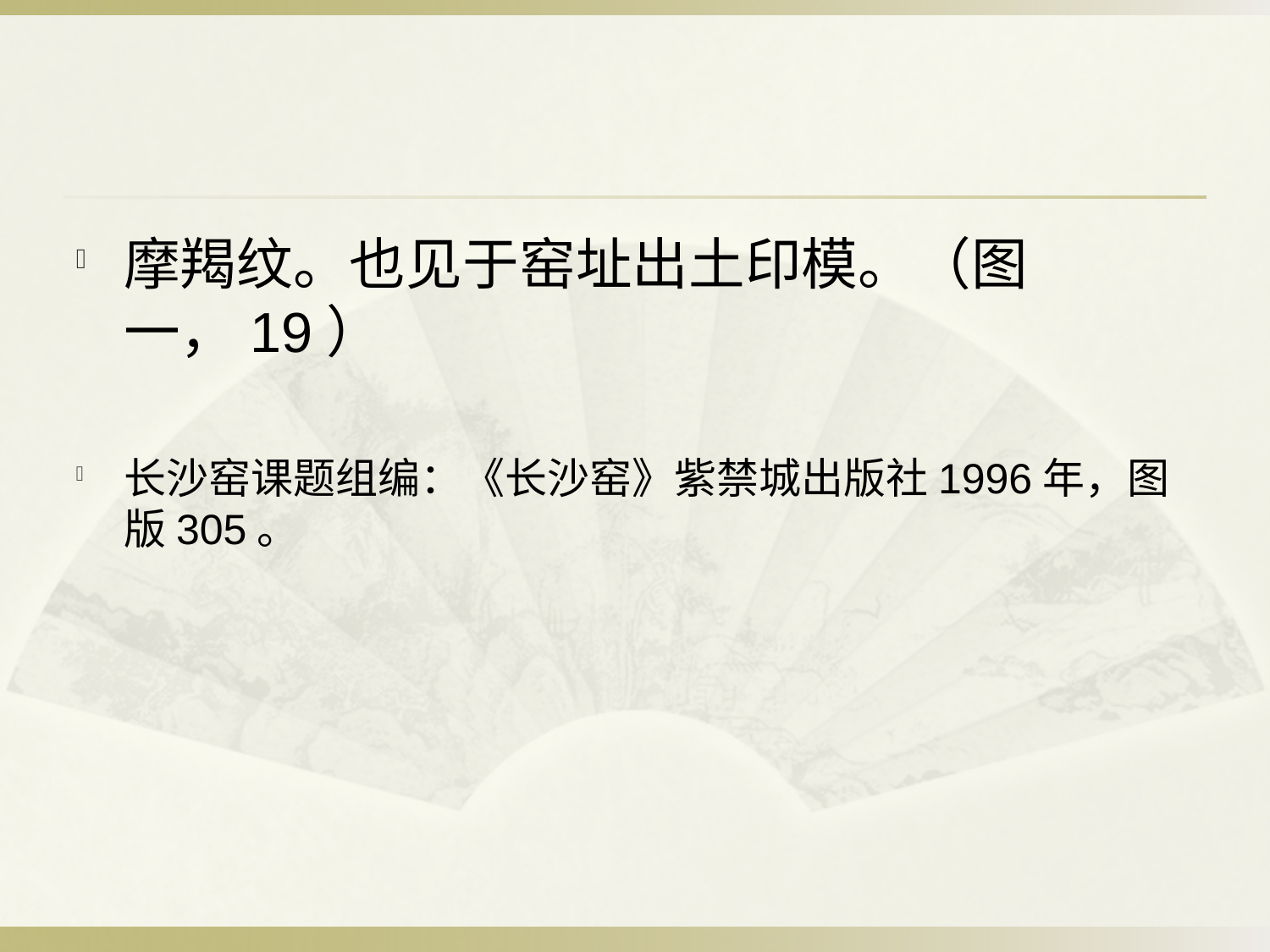

#
摩羯纹。也见于窑址出土印模。（图一，19）

长沙窑课题组编：《长沙窑》紫禁城出版社1996年，图版305。